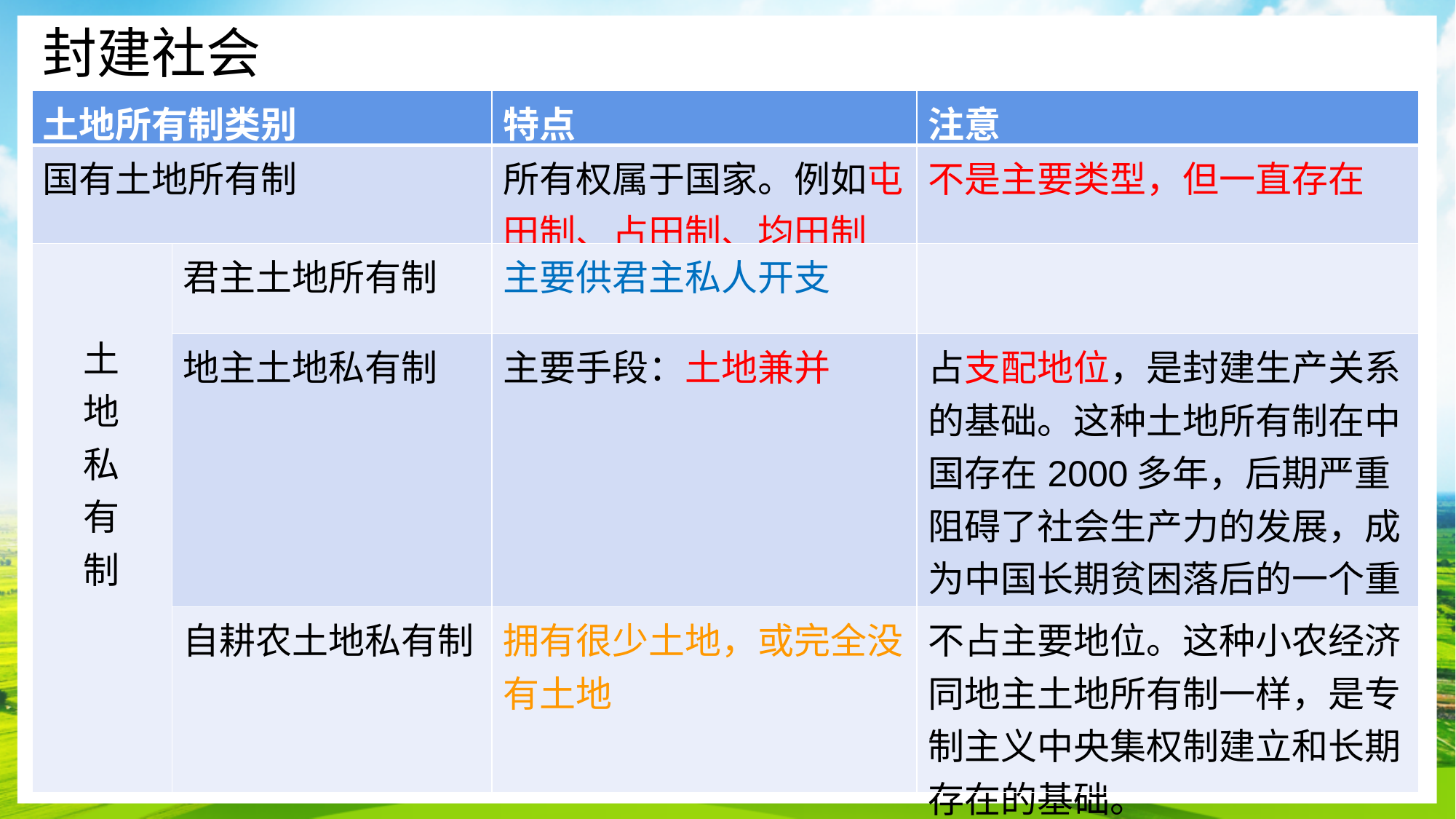

封建社会
| 土地所有制类别 |  | 特点 | 注意 |
| --- | --- | --- | --- |
| 国有土地所有制 |  | 所有权属于国家。例如屯田制、占田制、均田制 | 不是主要类型，但一直存在 |
| 土 地 私 有 制 | 君主土地所有制 | 主要供君主私人开支 |  |
|  | 地主土地私有制 | 主要手段：土地兼并 | 占支配地位，是封建生产关系的基础。这种土地所有制在中国存在2000多年，后期严重阻碍了社会生产力的发展，成为中国长期贫困落后的一个重要原因。 |
|  | 自耕农土地私有制 | 拥有很少土地，或完全没有土地 | 不占主要地位。这种小农经济同地主土地所有制一样，是专制主义中央集权制建立和长期存在的基础。 |